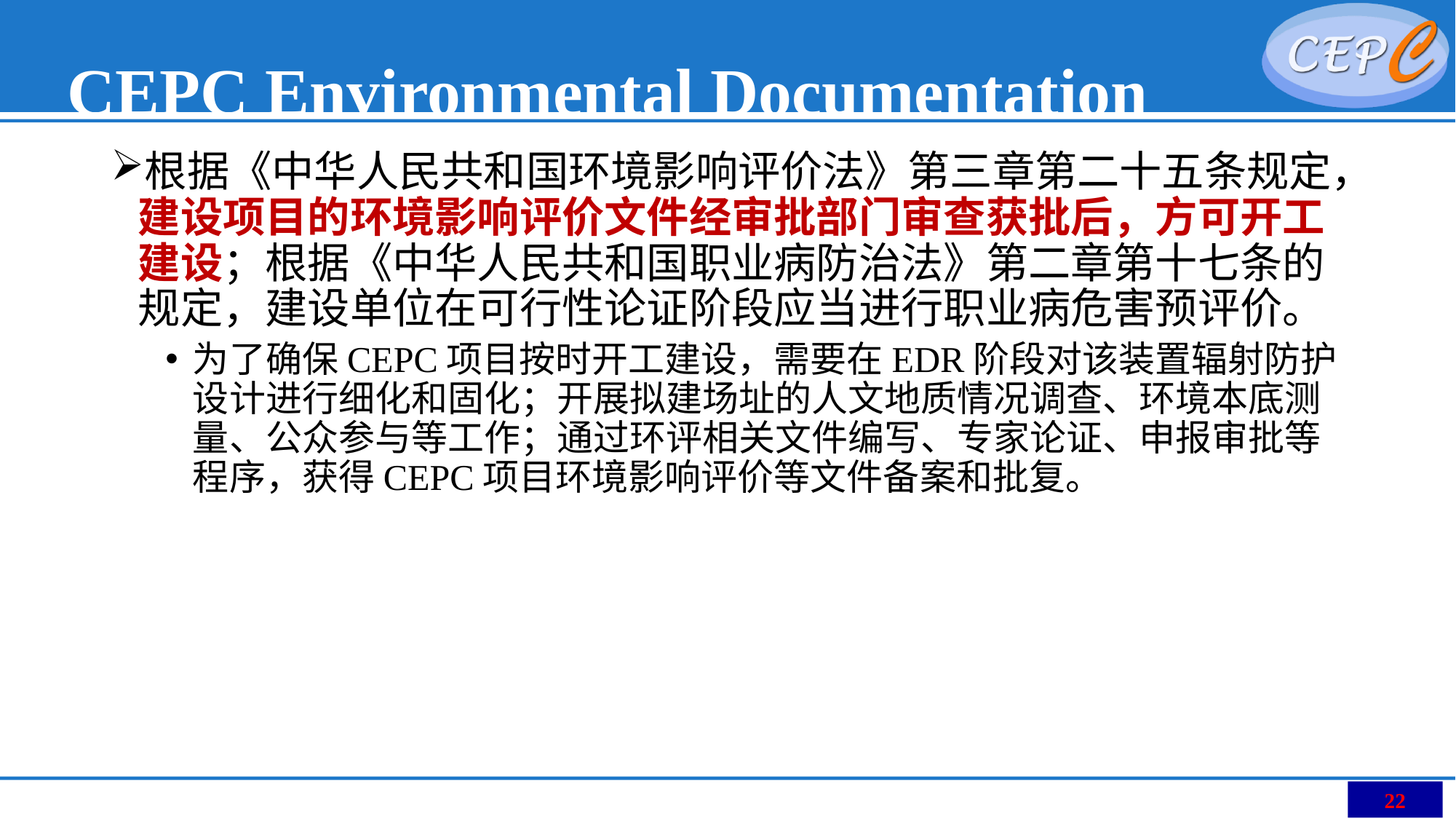

# CEPC Environmental Documentation
根据《中华人民共和国环境影响评价法》第三章第二十五条规定，建设项目的环境影响评价文件经审批部门审查获批后，方可开工建设；根据《中华人民共和国职业病防治法》第二章第十七条的规定，建设单位在可行性论证阶段应当进行职业病危害预评价。
为了确保CEPC项目按时开工建设，需要在EDR阶段对该装置辐射防护设计进行细化和固化；开展拟建场址的人文地质情况调查、环境本底测量、公众参与等工作；通过环评相关文件编写、专家论证、申报审批等程序，获得CEPC项目环境影响评价等文件备案和批复。